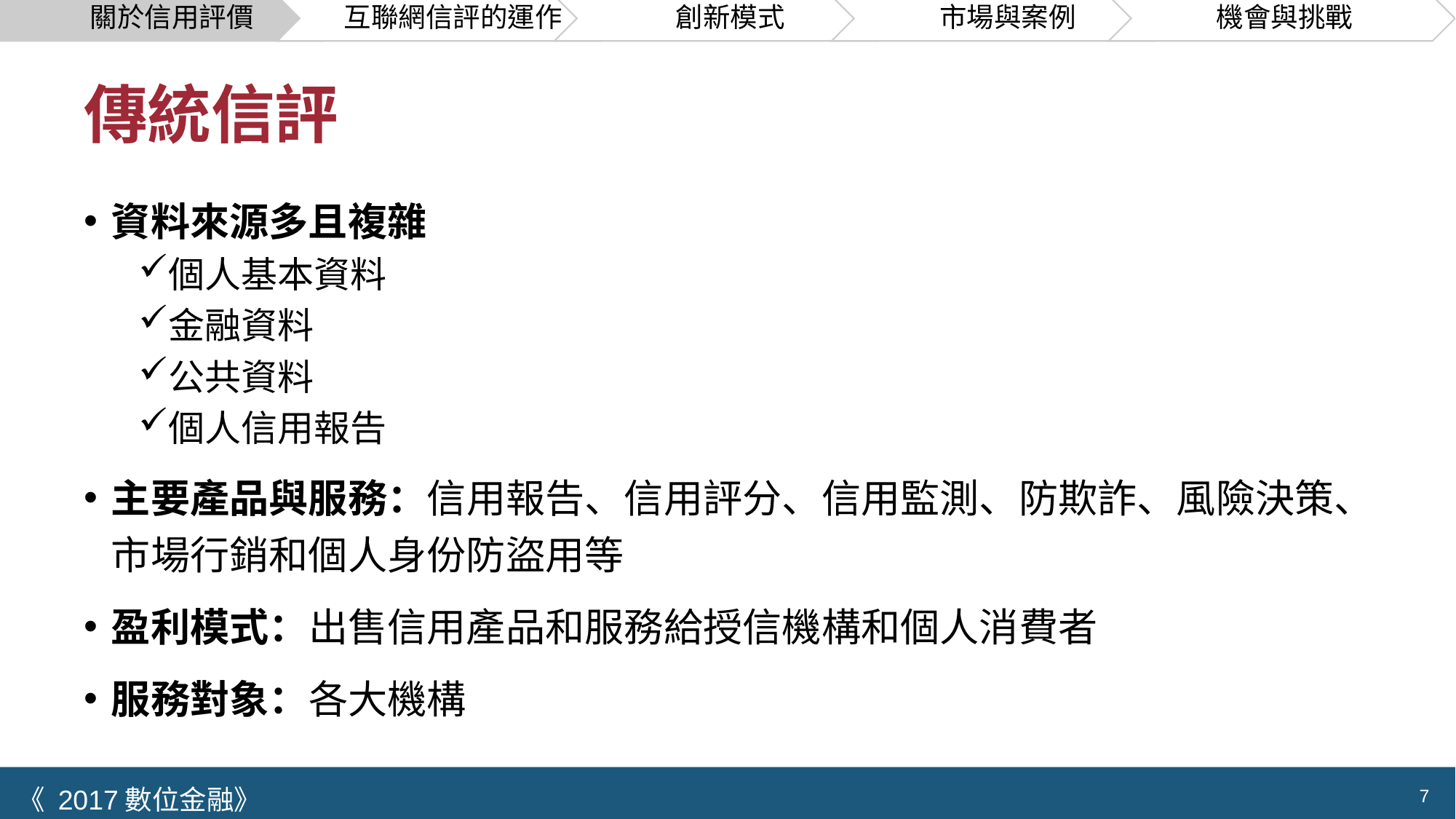

關於信用評價
互聯網信評的運作
創新模式
市場與案例
機會與挑戰
# 傳統信評
資料來源多且複雜
個人基本資料
金融資料
公共資料
個人信用報告
主要產品與服務：信用報告、信用評分、信用監測、防欺詐、風險決策、市場行銷和個人身份防盜用等
盈利模式：出售信用產品和服務給授信機構和個人消費者
服務對象：各大機構

7